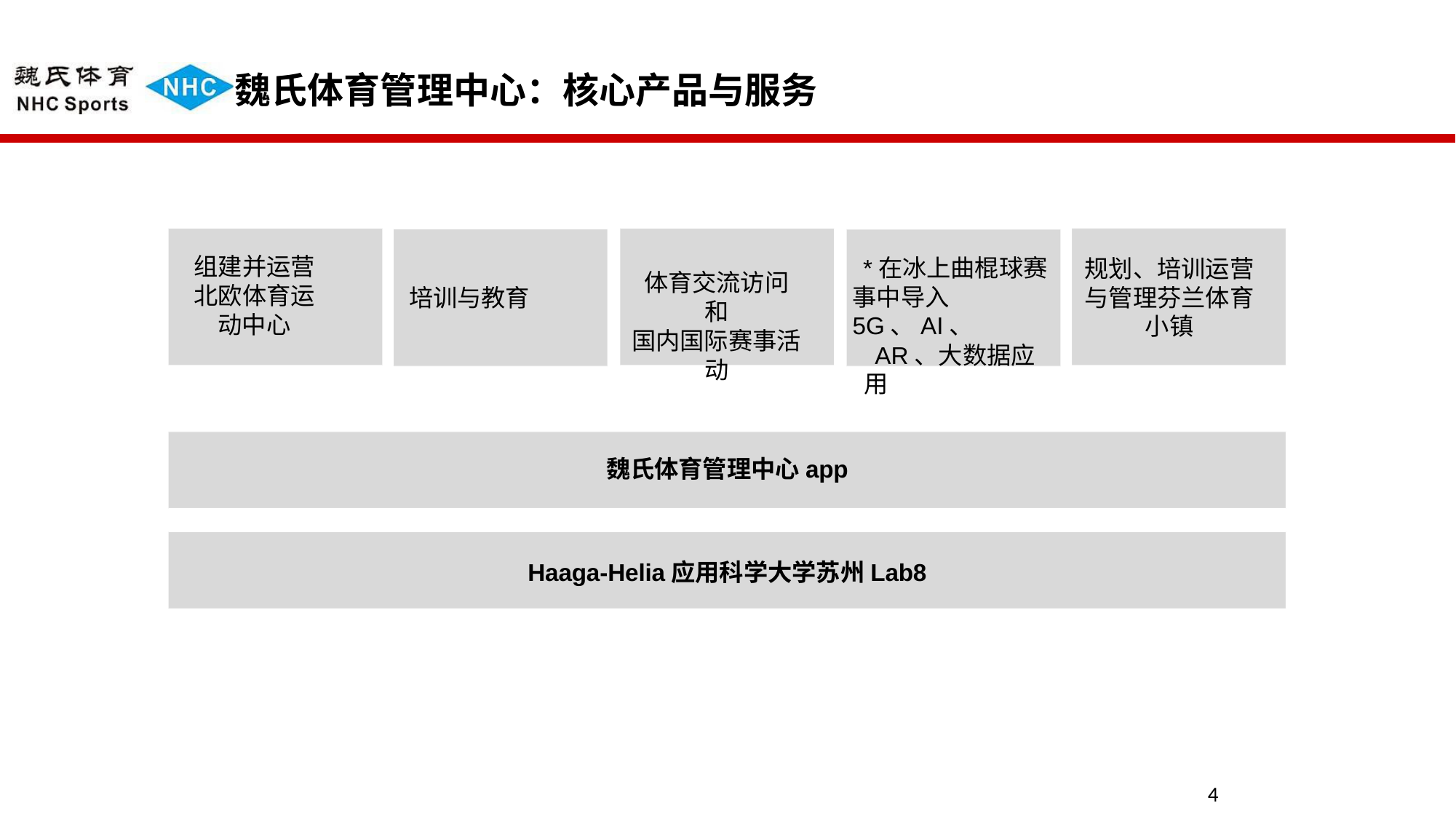

# 魏氏体育管理中心：核心产品与服务

组建并运营北欧体育运动中心
*在冰上曲棍球赛 事中导入5G、AI、
AR、大数据应用
规划、培训运营 与管理芬兰体育 小镇
体育交流访问和
国内国际赛事活动
培训与教育

魏氏体育管理中心app

Haaga-Helia应用科学大学苏州Lab8

4